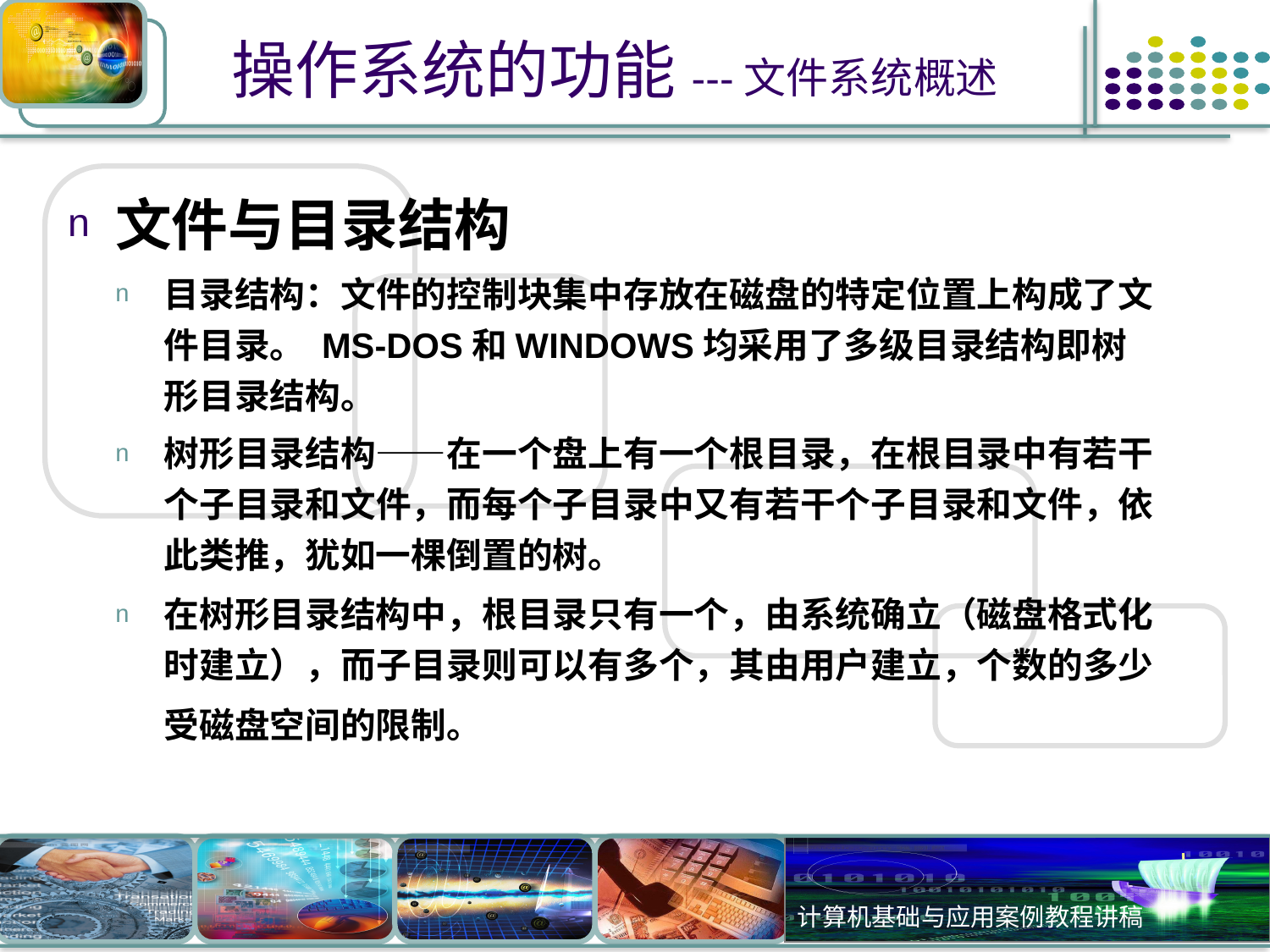

# 操作系统的功能---文件系统概述
文件与目录结构
目录结构：文件的控制块集中存放在磁盘的特定位置上构成了文件目录。 MS-DOS和WINDOWS均采用了多级目录结构即树形目录结构。
树形目录结构——在一个盘上有一个根目录，在根目录中有若干个子目录和文件，而每个子目录中又有若干个子目录和文件，依此类推，犹如一棵倒置的树。
在树形目录结构中，根目录只有一个，由系统确立（磁盘格式化时建立），而子目录则可以有多个，其由用户建立，个数的多少受磁盘空间的限制。